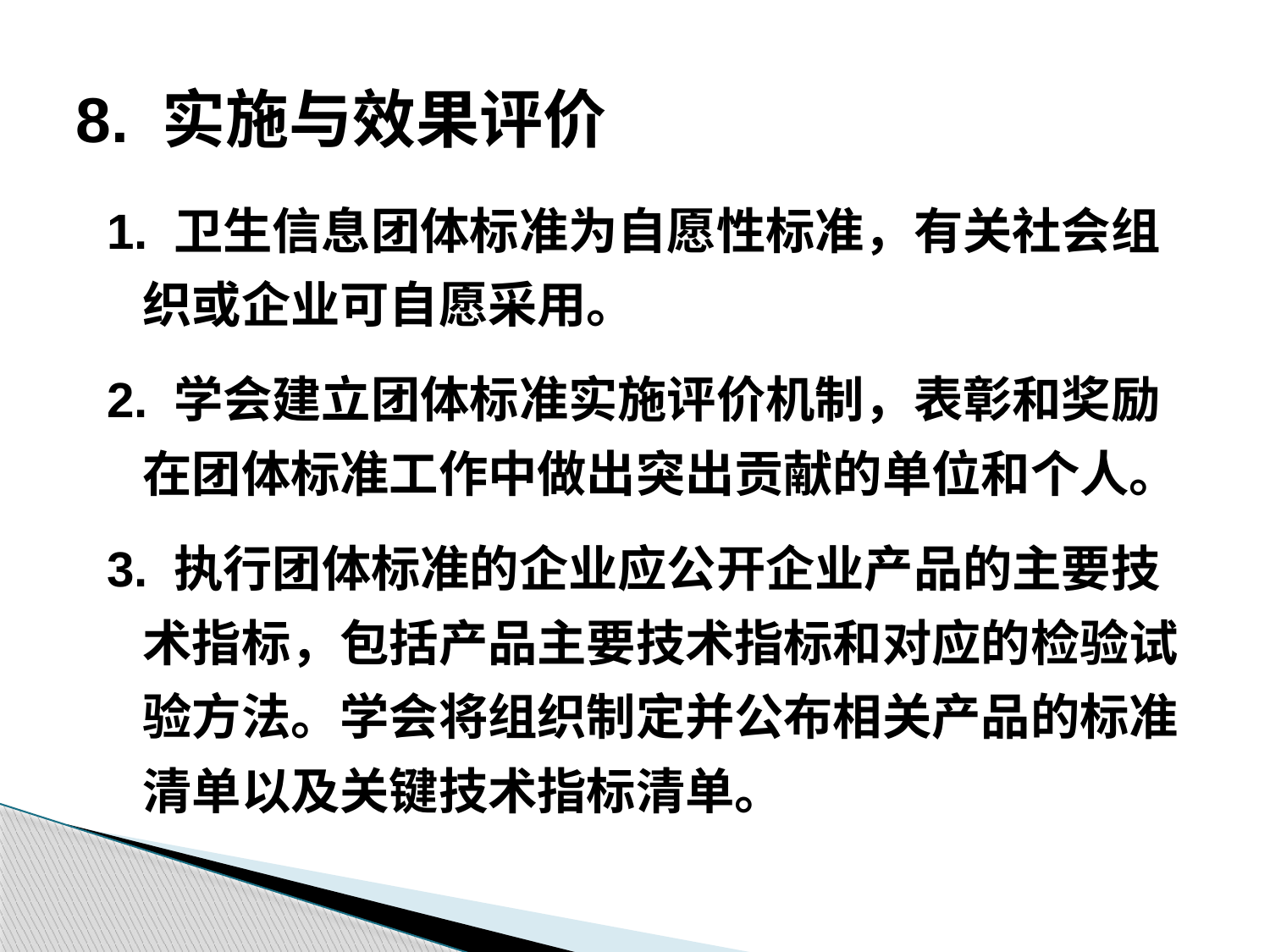

# 8. 实施与效果评价
1. 卫生信息团体标准为自愿性标准，有关社会组织或企业可自愿采用。
2. 学会建立团体标准实施评价机制，表彰和奖励在团体标准工作中做出突出贡献的单位和个人。
3. 执行团体标准的企业应公开企业产品的主要技术指标，包括产品主要技术指标和对应的检验试验方法。学会将组织制定并公布相关产品的标准清单以及关键技术指标清单。